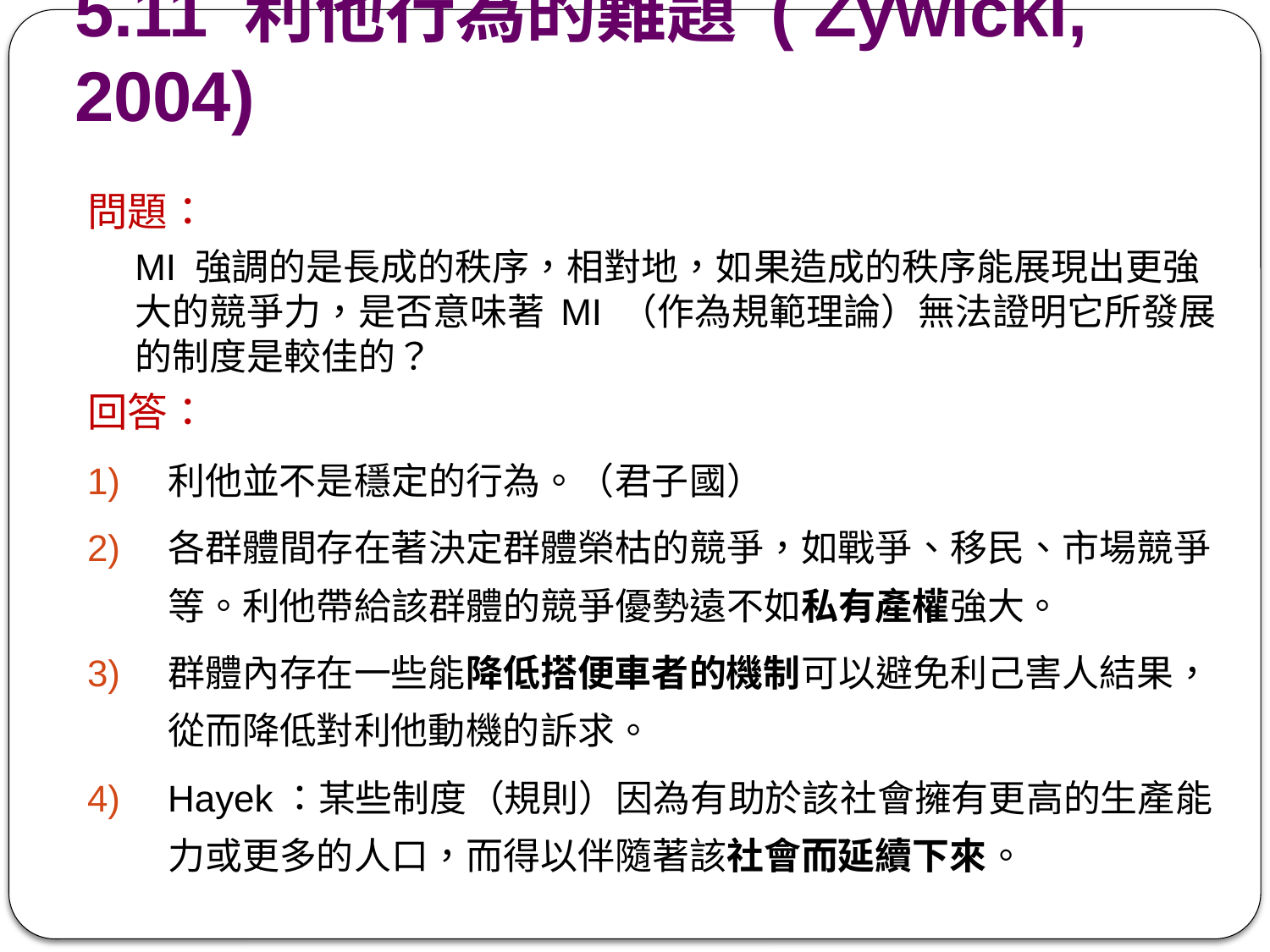

# 5.11 利他行為的難題 ( Zywicki, 2004)
問題：
MI 強調的是長成的秩序，相對地，如果造成的秩序能展現出更強大的競爭力，是否意味著 MI （作為規範理論）無法證明它所發展的制度是較佳的？
回答：
利他並不是穩定的行為。（君子國）
各群體間存在著決定群體榮枯的競爭，如戰爭、移民、市場競爭等。利他帶給該群體的競爭優勢遠不如私有產權強大。
群體內存在一些能降低搭便車者的機制可以避免利己害人結果，從而降低對利他動機的訴求。
Hayek：某些制度（規則）因為有助於該社會擁有更高的生產能力或更多的人口，而得以伴隨著該社會而延續下來。
56